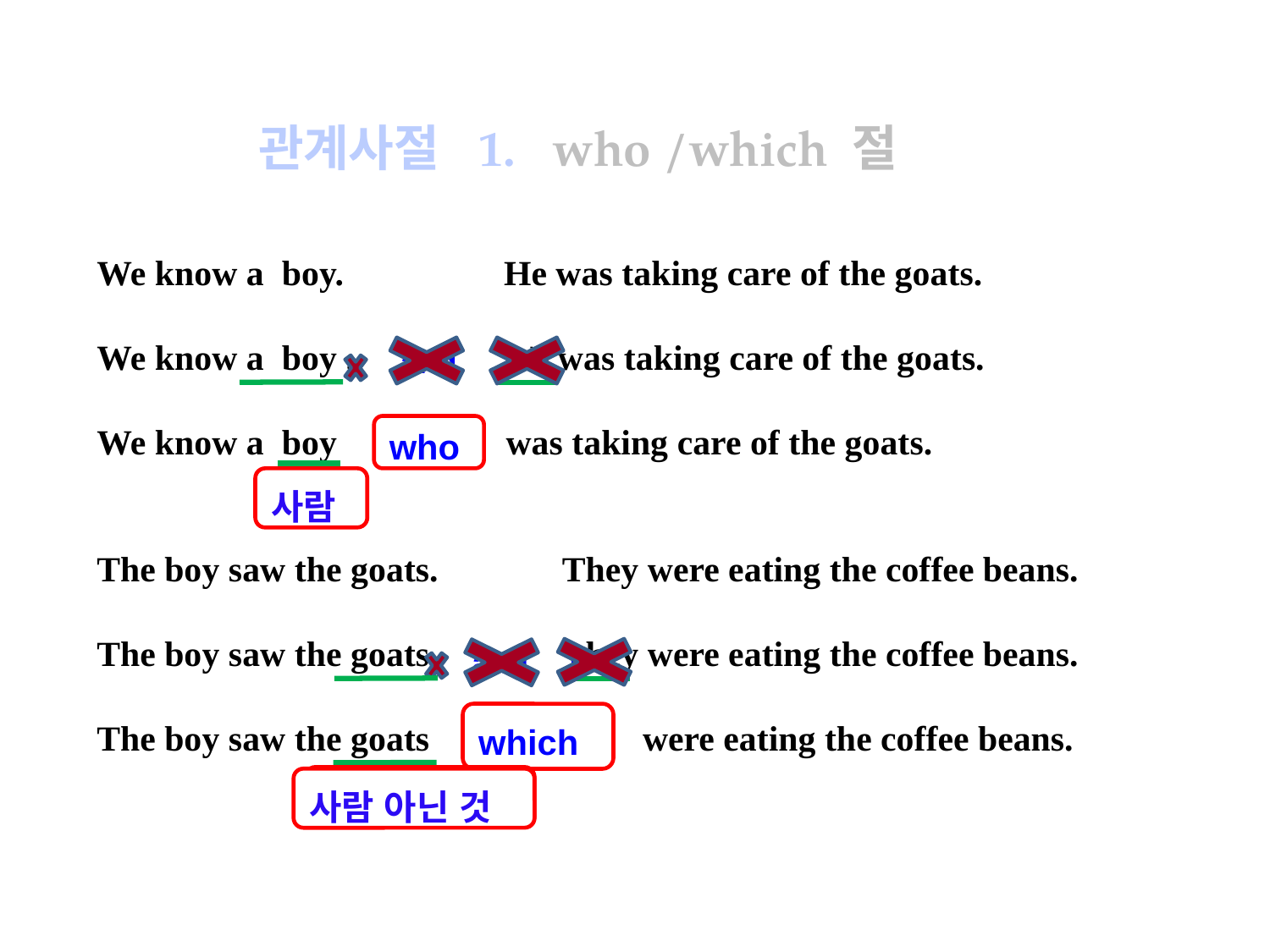

관계사절  1.   who /which 절
We know a  boy.                  He was taking care of the goats.

We know a  boy .                 He was taking care of the goats.

We know a  boy                   was taking care of the goats.

The boy saw the goats.              They were eating the coffee beans.

The boy saw the goats.              They were eating the coffee beans.

The boy saw the goats                        were eating the coffee beans.

and

 h

who
사람
and
 t

which
사물
사람 아닌 것